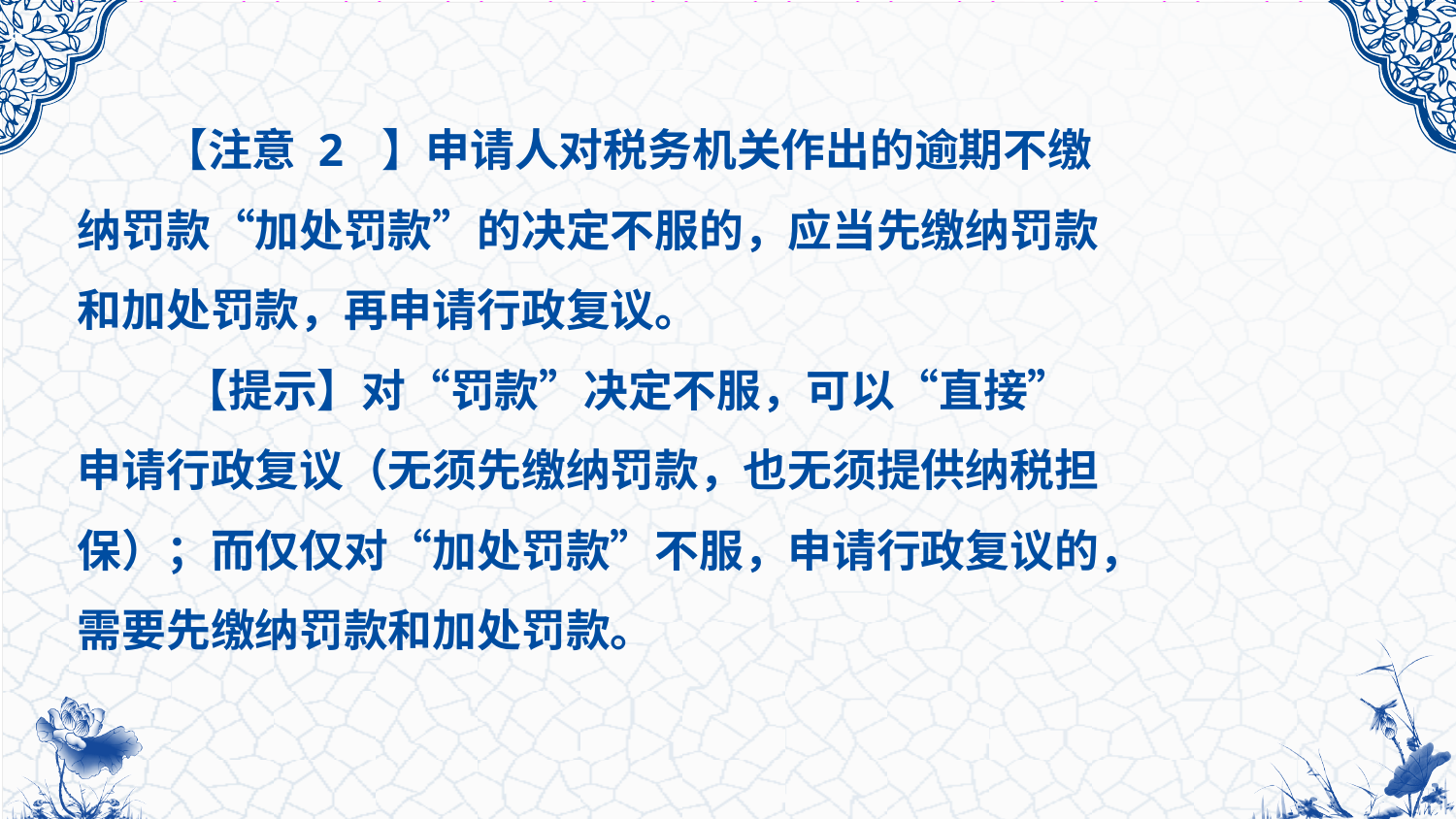

【注意 2 】申请人对税务机关作出的逾期不缴纳罚款“加处罚款”的决定不服的，应当先缴纳罚款和加处罚款，再申请行政复议。
 【提示】对“罚款”决定不服，可以“直接”申请行政复议（无须先缴纳罚款，也无须提供纳税担保）；而仅仅对“加处罚款”不服，申请行政复议的，需要先缴纳罚款和加处罚款。